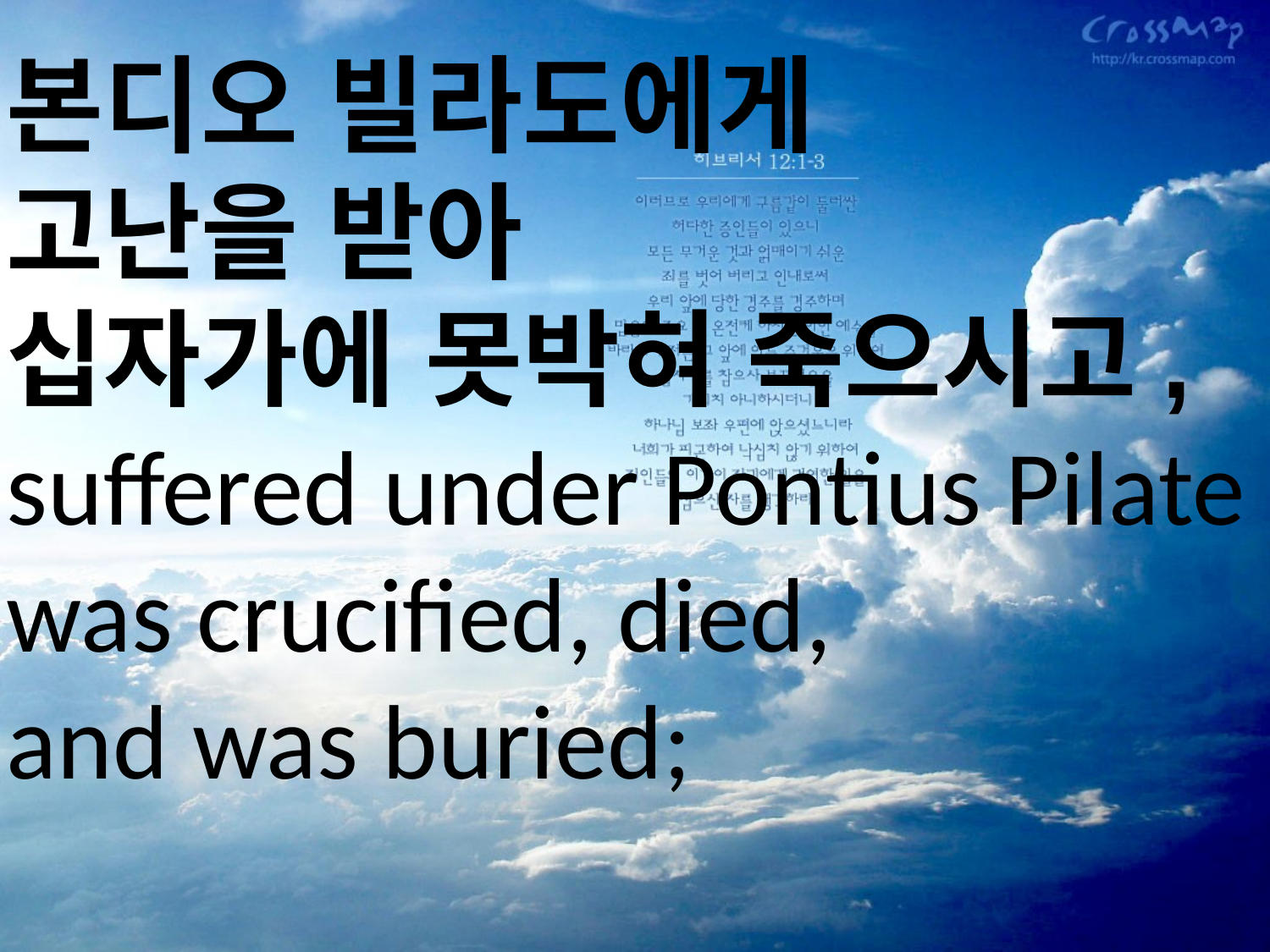

본디오 빌라도에게
고난을 받아
십자가에 못박혀 죽으시고,
suffered under Pontius Pilate
was crucified, died,
and was buried;